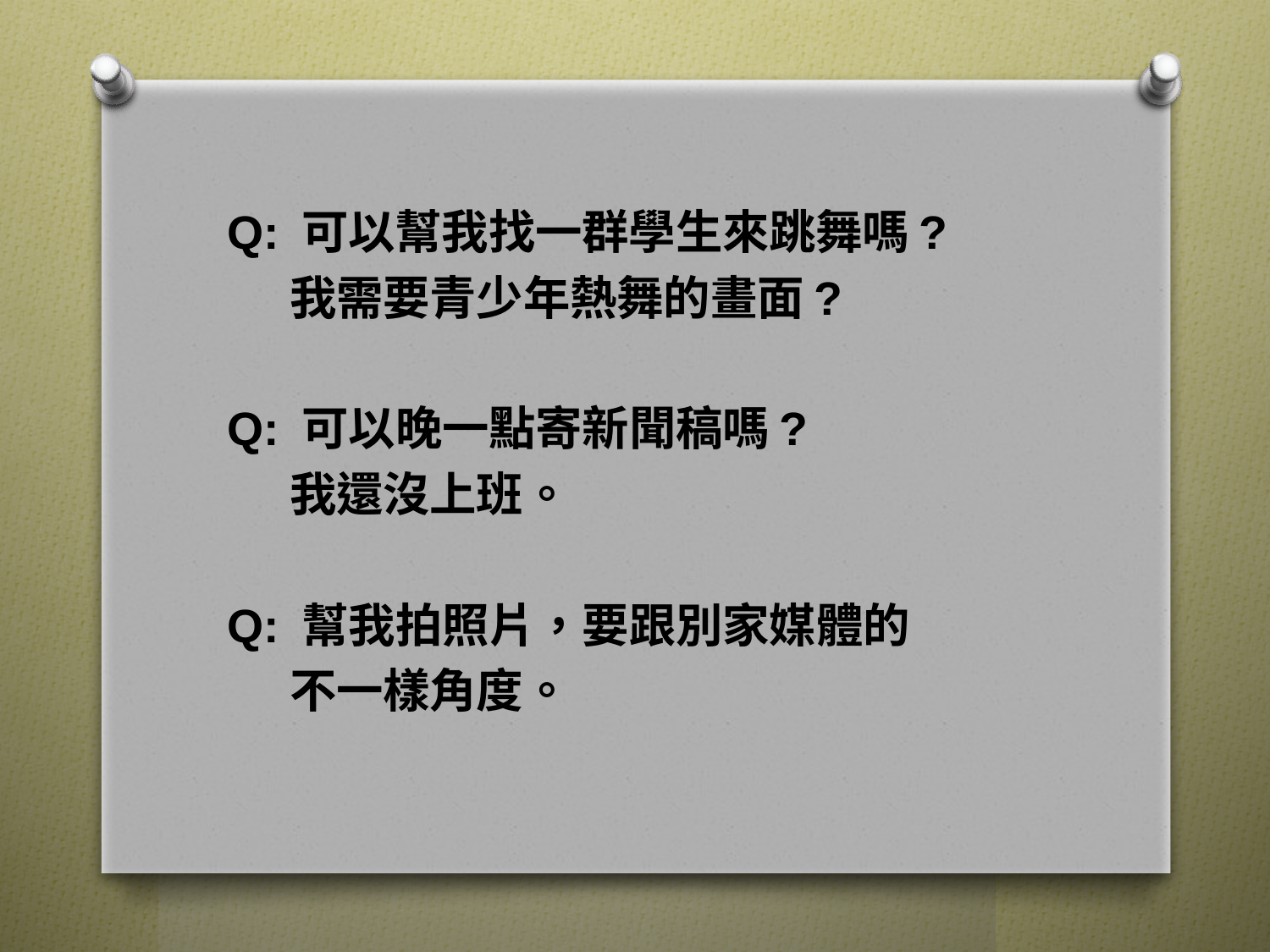

Q: 可以幫我找一群學生來跳舞嗎?
     我需要青少年熱舞的畫面?

Q: 可以晚一點寄新聞稿嗎?
     我還沒上班。

Q: 幫我拍照片，要跟別家媒體的
     不一樣角度。